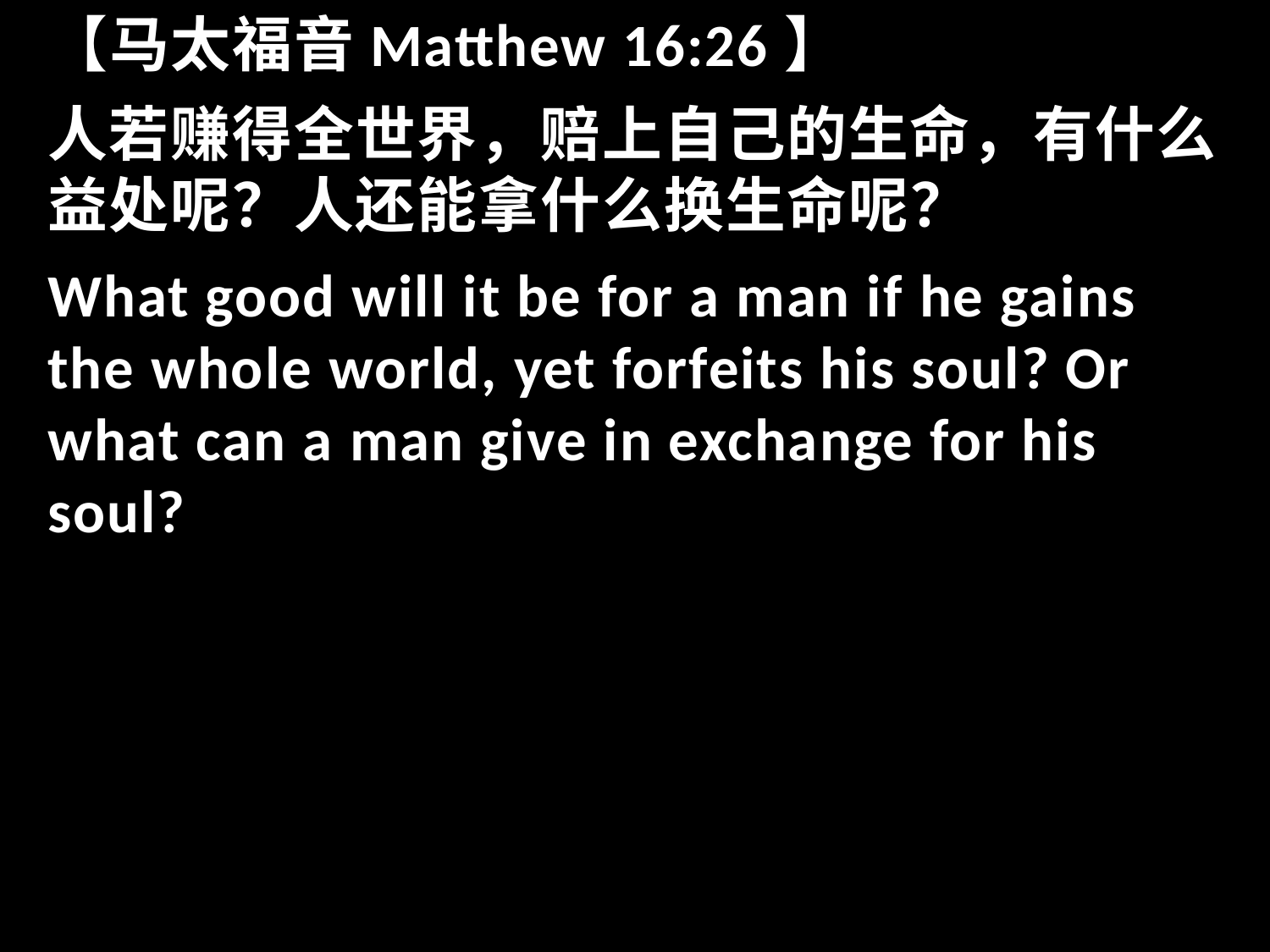

【马太福音Matthew 16:26】
人若赚得全世界，赔上自己的生命，有什么益处呢？人还能拿什么换生命呢？
What good will it be for a man if he gains the whole world, yet forfeits his soul? Or what can a man give in exchange for his soul?